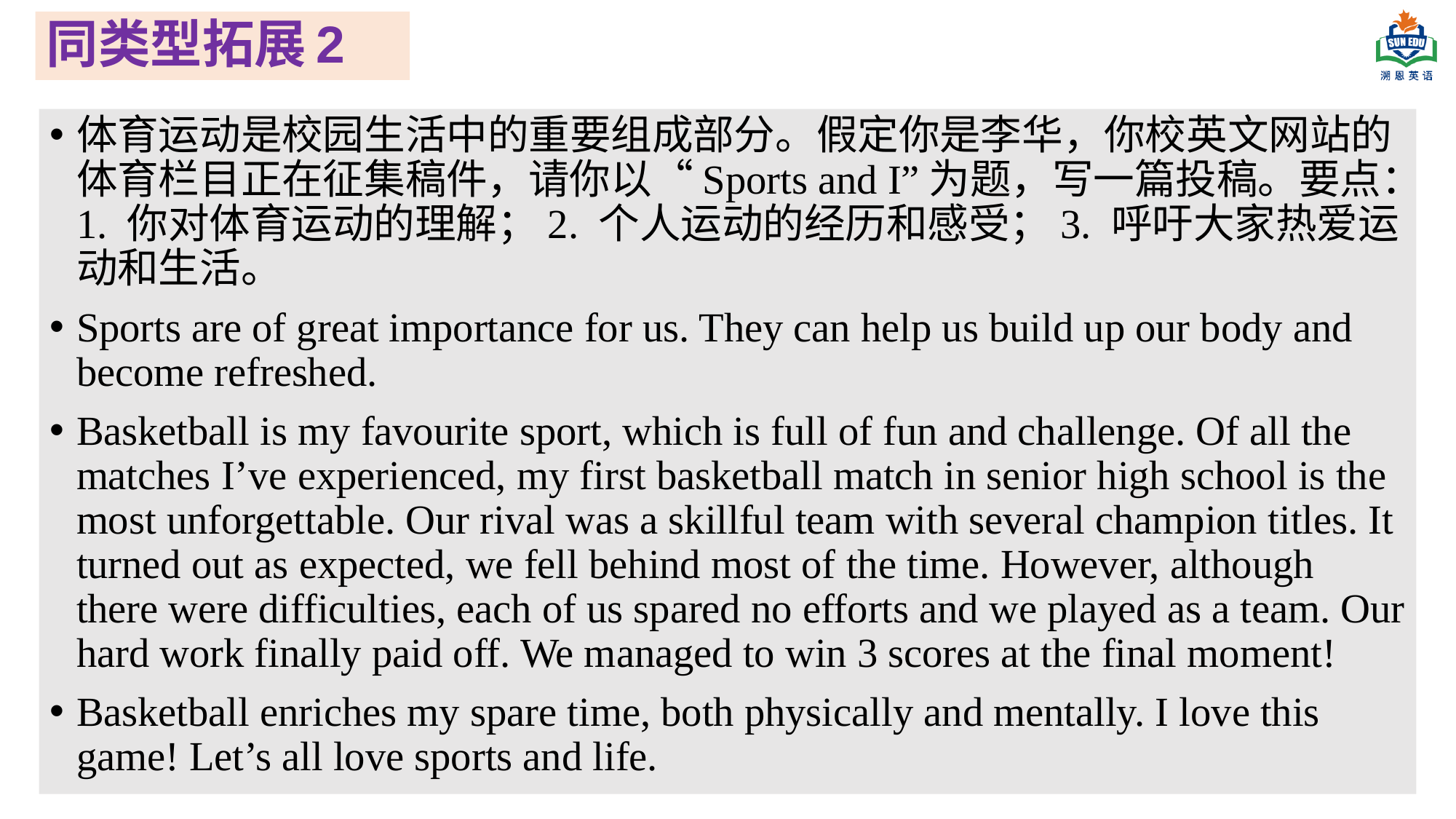

# 同类型拓展2
体育运动是校园生活中的重要组成部分。假定你是李华，你校英文网站的体育栏目正在征集稿件，请你以“Sports and I”为题，写一篇投稿。要点：1. 你对体育运动的理解；2. 个人运动的经历和感受；3. 呼吁大家热爱运动和生活。
Sports are of great importance for us. They can help us build up our body and become refreshed.
Basketball is my favourite sport, which is full of fun and challenge. Of all the matches I’ve experienced, my first basketball match in senior high school is the most unforgettable. Our rival was a skillful team with several champion titles. It turned out as expected, we fell behind most of the time. However, although there were difficulties, each of us spared no efforts and we played as a team. Our hard work finally paid off. We managed to win 3 scores at the final moment!
Basketball enriches my spare time, both physically and mentally. I love this game! Let’s all love sports and life.